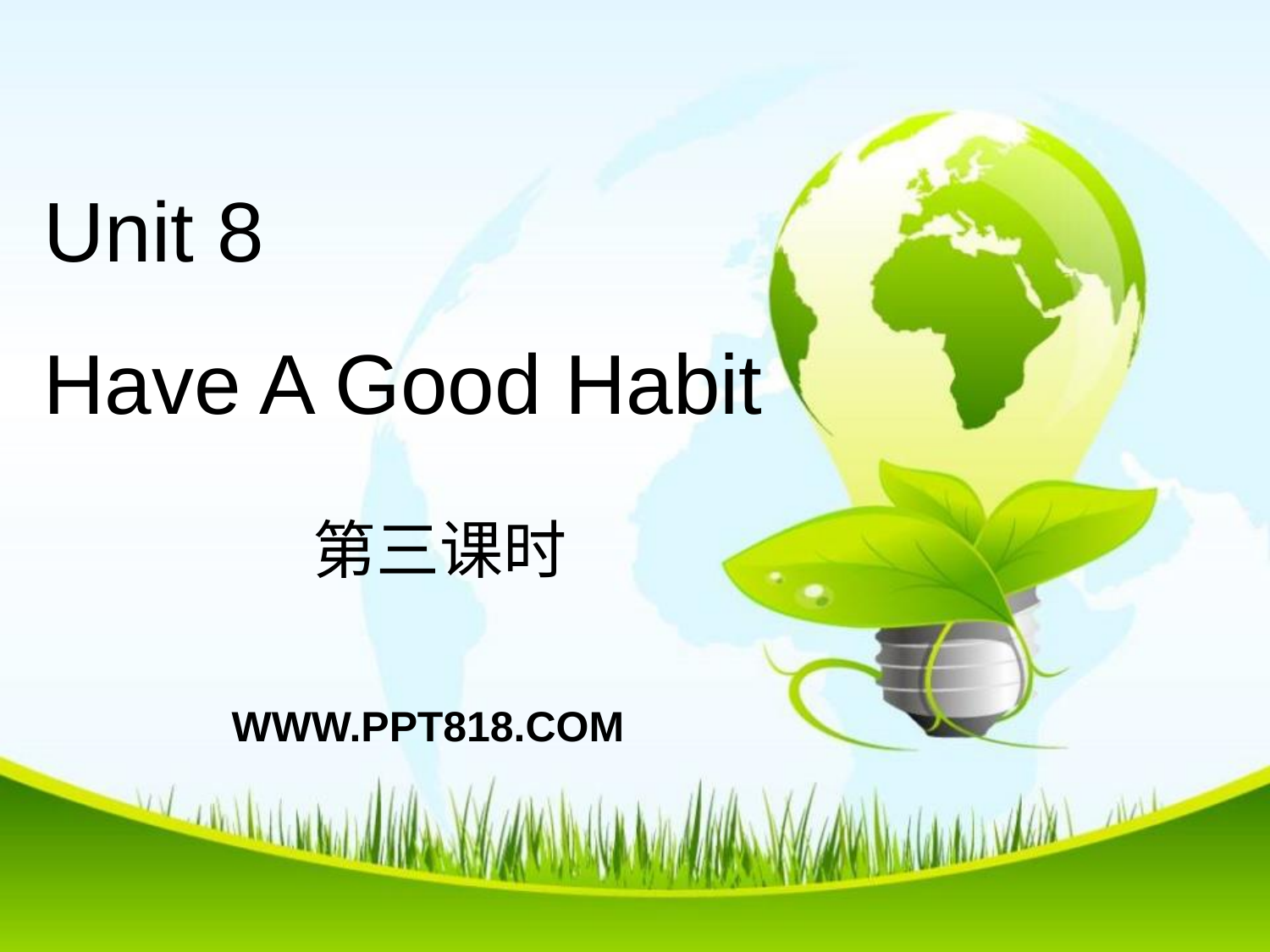

# Unit 8 Have A Good Habit
第三课时
WWW.PPT818.COM